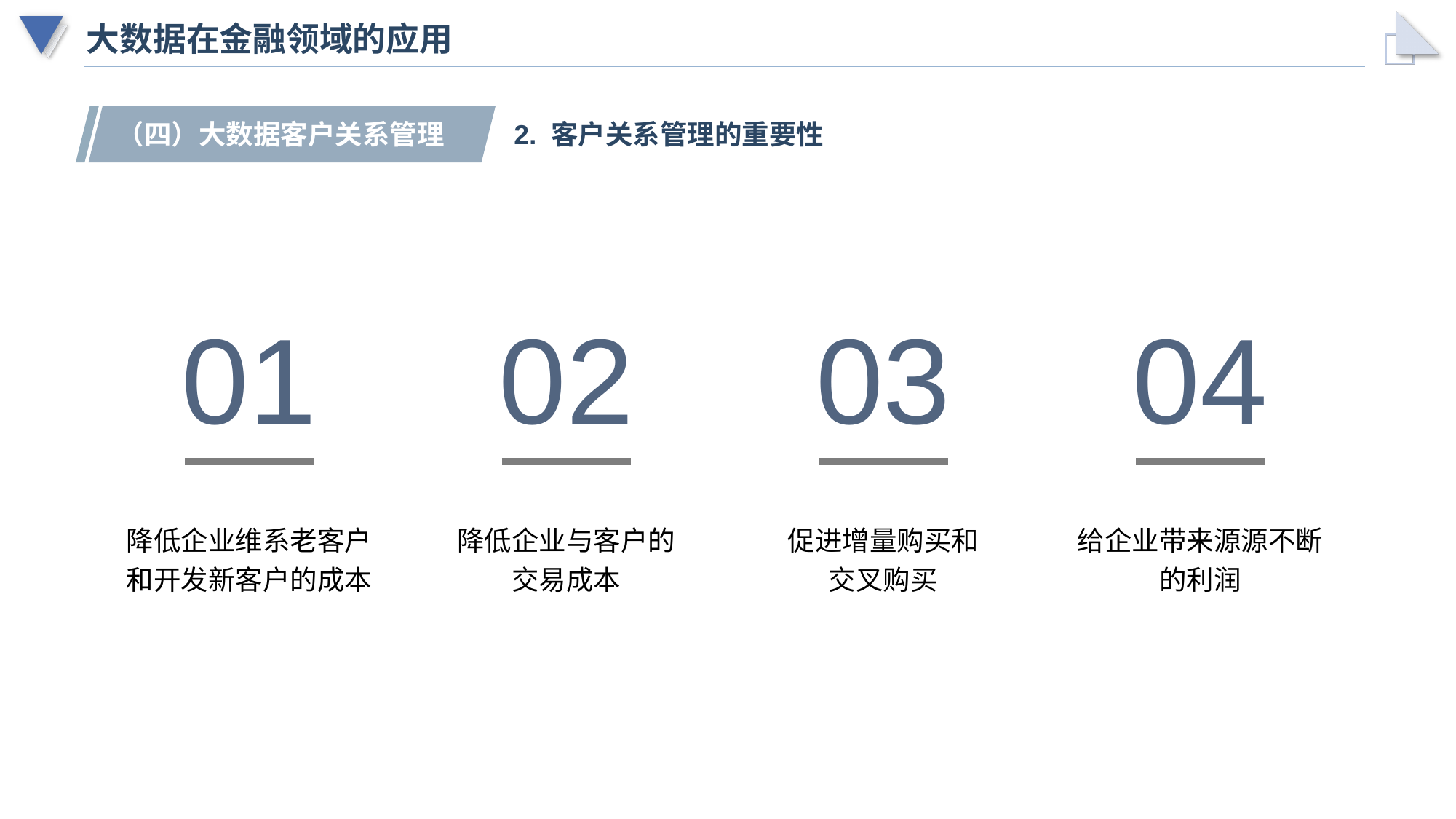

# 大数据在金融领域的应用

（四）大数据客户关系管理
2. 客户关系管理的重要性
01
降低企业维系老客户和开发新客户的成本
02
降低企业与客户的
交易成本
03
促进增量购买和
交叉购买
04
给企业带来源源不断的利润